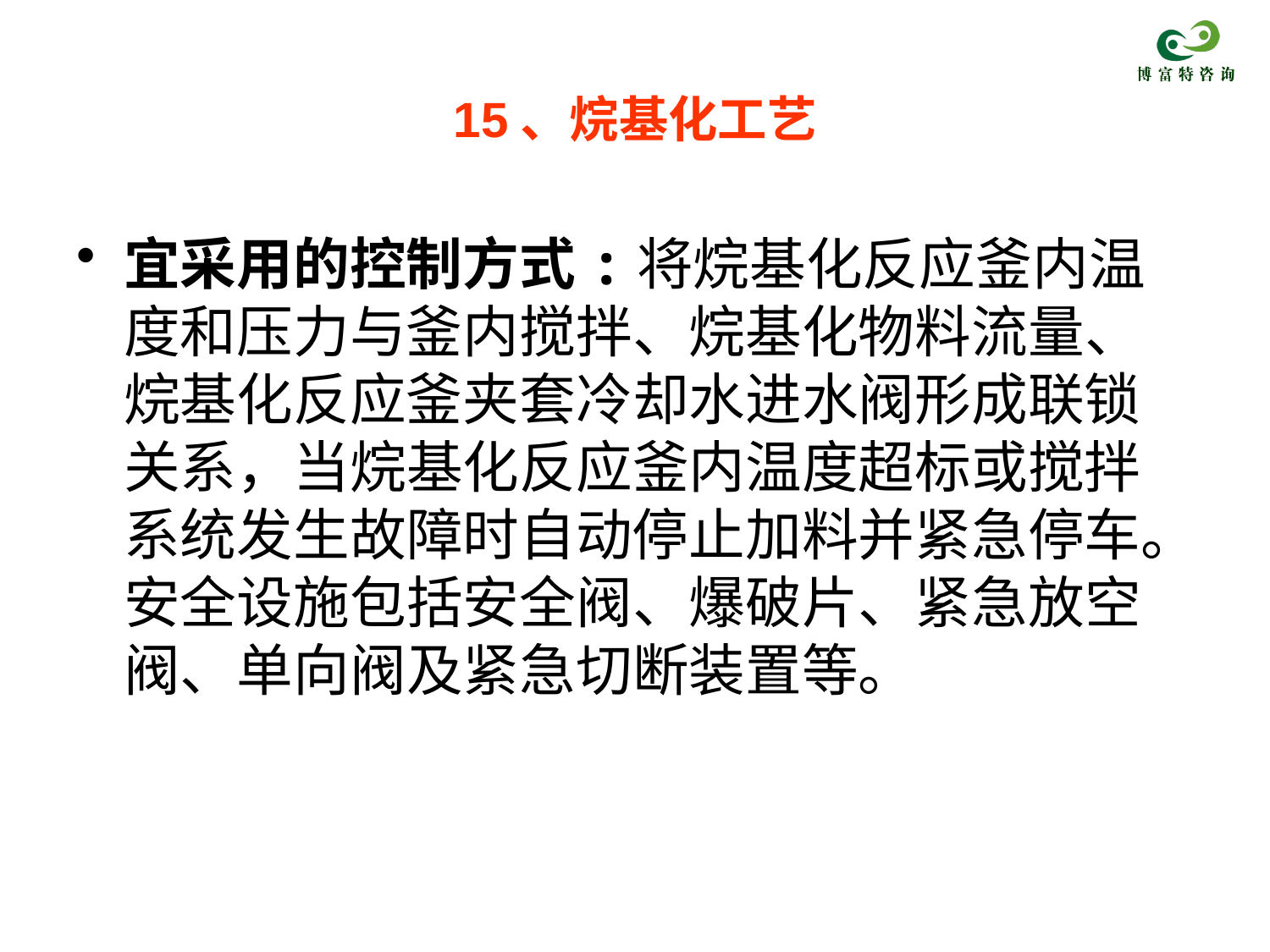

# 15、烷基化工艺
宜采用的控制方式:将烷基化反应釜内温度和压力与釜内搅拌、烷基化物料流量、烷基化反应釜夹套冷却水进水阀形成联锁关系，当烷基化反应釜内温度超标或搅拌系统发生故障时自动停止加料并紧急停车。安全设施包括安全阀、爆破片、紧急放空阀、单向阀及紧急切断装置等。